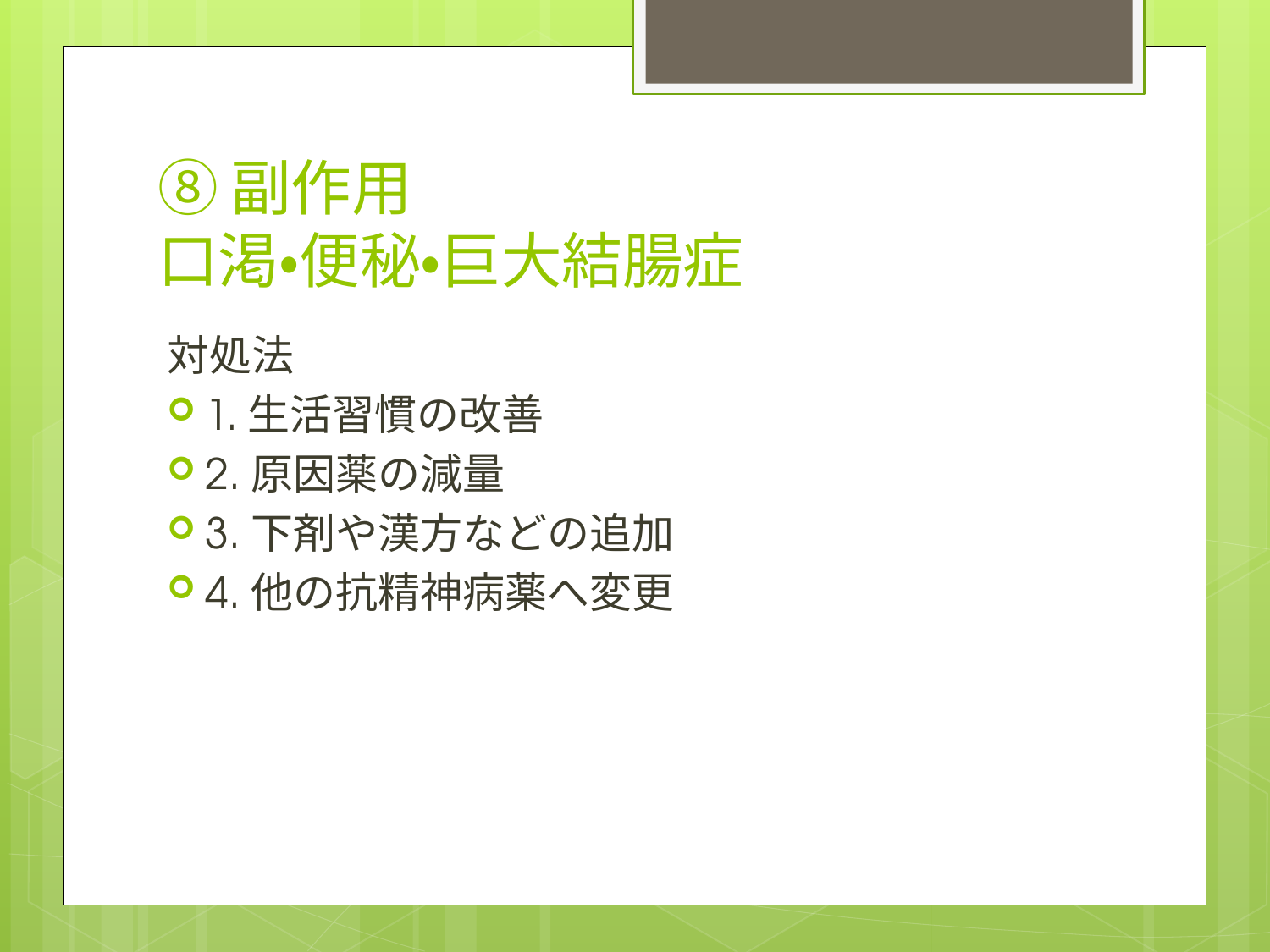

# ⑧副作用 口渇・便秘・巨大結腸症
対処法
1.生活習慣の改善
2.原因薬の減量
3.下剤や漢方などの追加
4.他の抗精神病薬へ変更